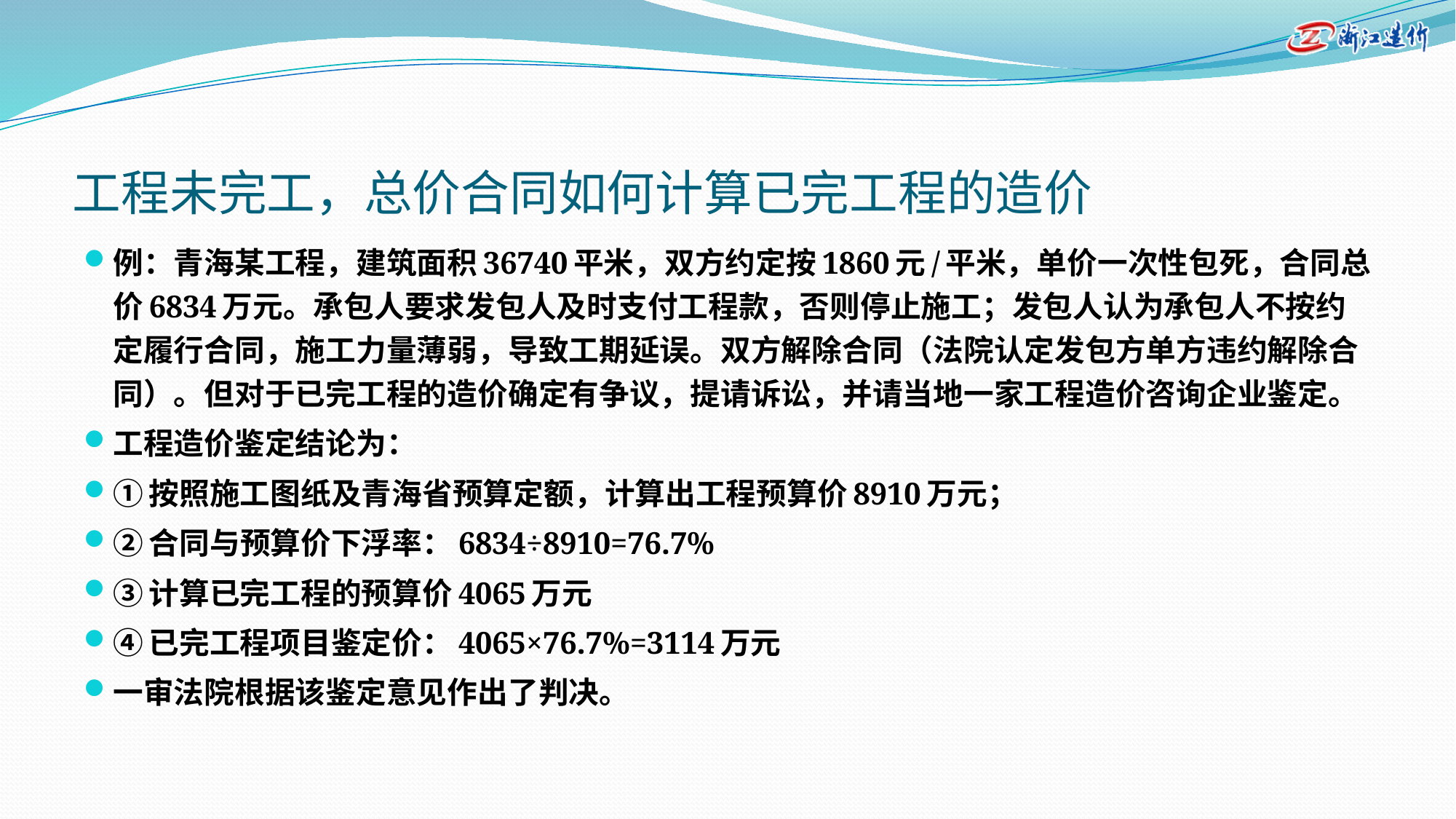

# 工程未完工，总价合同如何计算已完工程的造价
例：青海某工程，建筑面积36740平米，双方约定按1860元/平米，单价一次性包死，合同总价6834万元。承包人要求发包人及时支付工程款，否则停止施工；发包人认为承包人不按约定履行合同，施工力量薄弱，导致工期延误。双方解除合同（法院认定发包方单方违约解除合同）。但对于已完工程的造价确定有争议，提请诉讼，并请当地一家工程造价咨询企业鉴定。
工程造价鉴定结论为：
①按照施工图纸及青海省预算定额，计算出工程预算价8910万元；
②合同与预算价下浮率：6834÷8910=76.7%
③计算已完工程的预算价4065万元
④已完工程项目鉴定价：4065×76.7%=3114万元
一审法院根据该鉴定意见作出了判决。